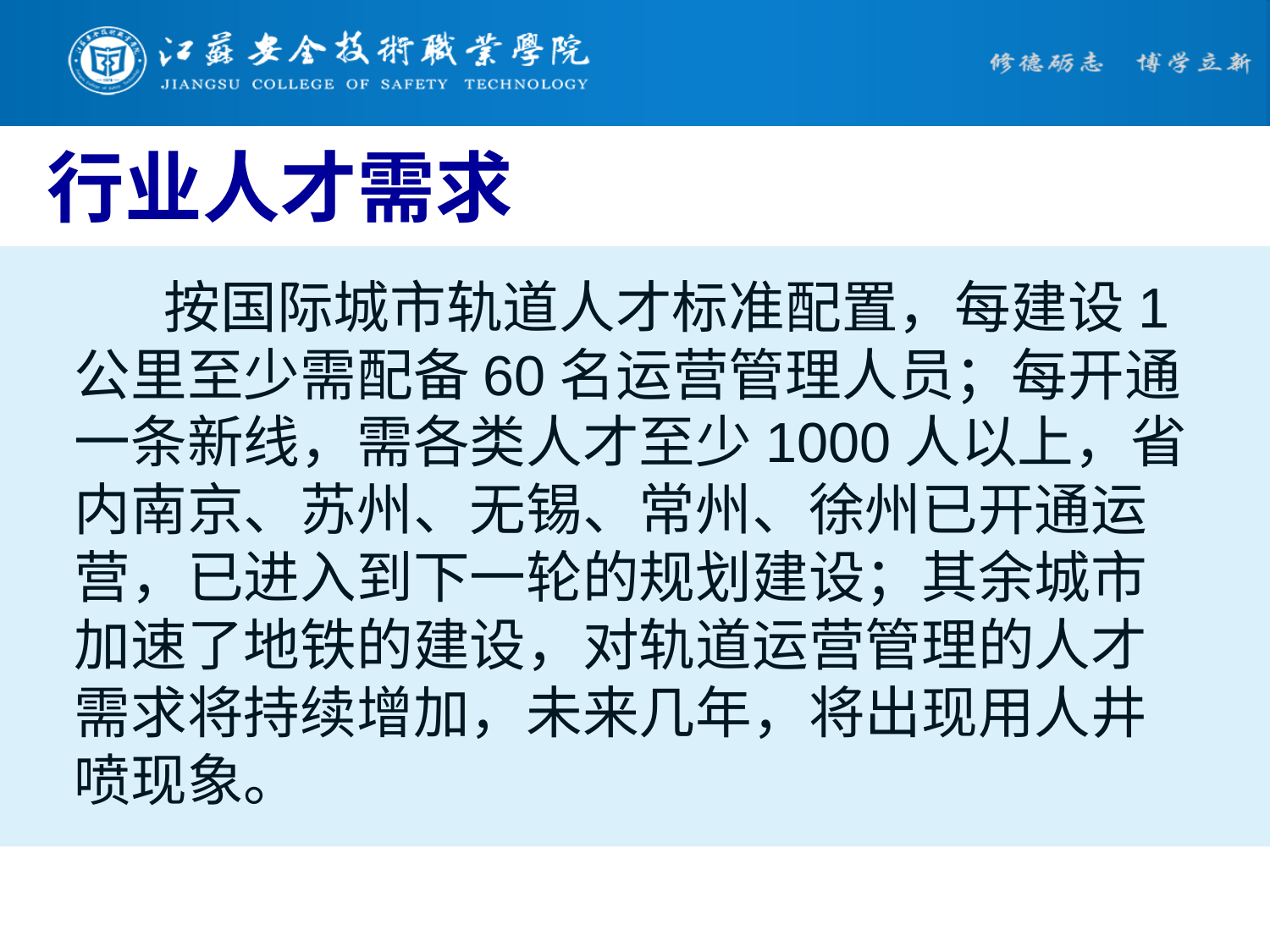

# 行业人才需求

      按国际城市轨道人才标准配置，每建设1公里至少需配备60名运营管理人员；每开通一条新线，需各类人才至少1000人以上，省内南京、苏州、无锡、常州、徐州已开通运营，已进入到下一轮的规划建设；其余城市加速了地铁的建设，对轨道运营管理的人才需求将持续增加，未来几年，将出现用人井喷现象。